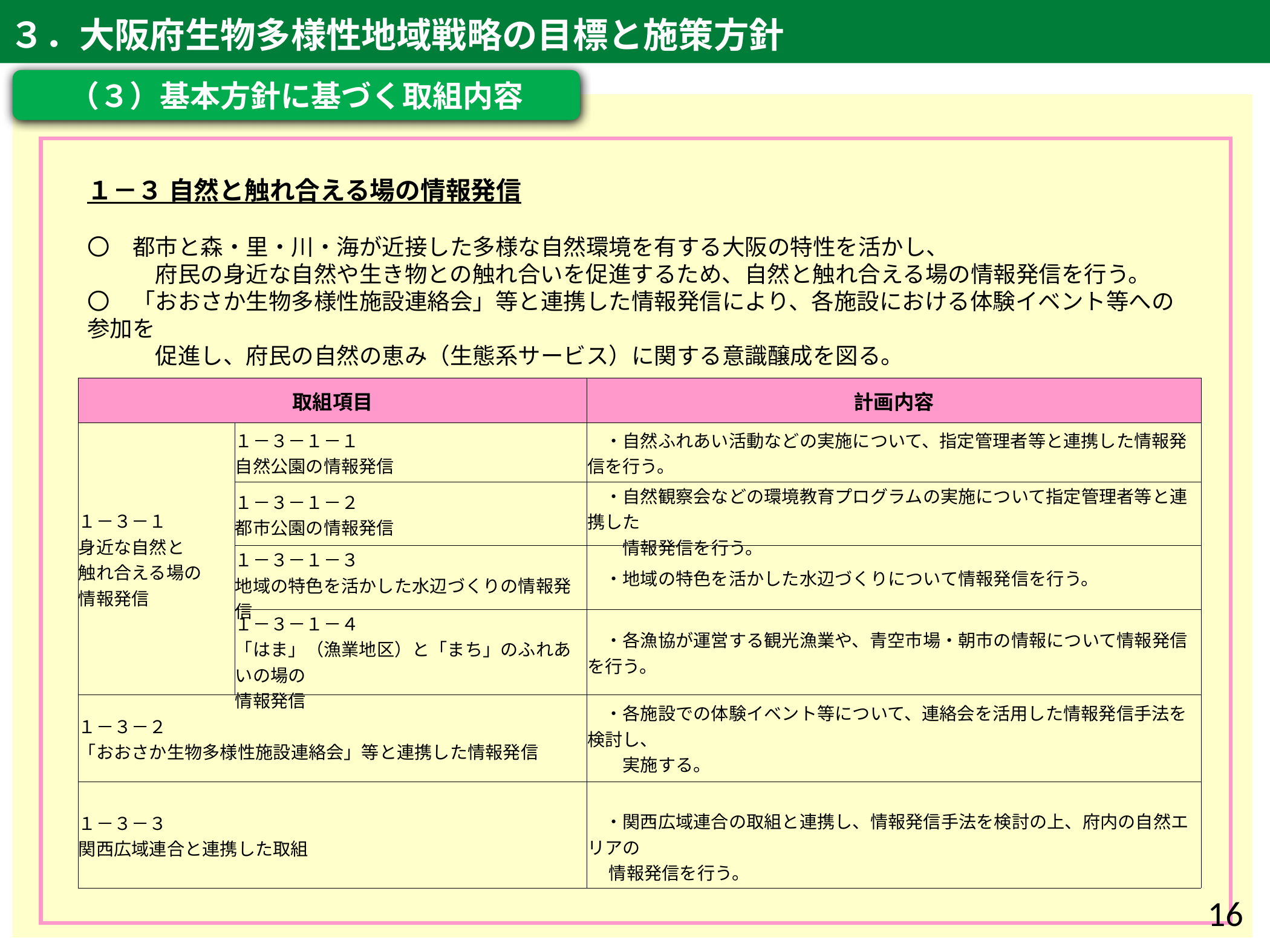

３．大阪府生物多様性地域戦略の目標と施策方針
（３）基本方針に基づく取組内容

１－３ 自然と触れ合える場の情報発信
〇　都市と森・里・川・海が近接した多様な自然環境を有する大阪の特性を活かし、
　　　府民の身近な自然や生き物との触れ合いを促進するため、自然と触れ合える場の情報発信を行う。
〇　「おおさか生物多様性施設連絡会」等と連携した情報発信により、各施設における体験イベント等への参加を
　　　促進し、府民の自然の恵み（生態系サービス）に関する意識醸成を図る。
| 取組項目 |  | 計画内容 |
| --- | --- | --- |
| １－３－１ 身近な自然と 触れ合える場の 情報発信 | １－３－１－１ 自然公園の情報発信 | ・自然ふれあい活動などの実施について、指定管理者等と連携した情報発信を行う。 |
|  | １－３－１－２ 都市公園の情報発信 | ・自然観察会などの環境教育プログラムの実施について指定管理者等と連携した 　　情報発信を行う。 |
|  | １－３－１－３ 地域の特色を活かした水辺づくりの情報発信 | ・地域の特色を活かした水辺づくりについて情報発信を行う。 |
|  | １－３－１－４ 「はま」（漁業地区）と「まち」のふれあいの場の 情報発信 | ・各漁協が運営する観光漁業や、青空市場・朝市の情報について情報発信を行う。 |
| １－３－２ 「おおさか生物多様性施設連絡会」等と連携した情報発信 |  | ・各施設での体験イベント等について、連絡会を活用した情報発信手法を検討し、 　　実施する。 |
| １－３－３ 関西広域連合と連携した取組 |  | ・関西広域連合の取組と連携し、情報発信手法を検討の上、府内の自然エリアの 　 情報発信を行う。 |
16